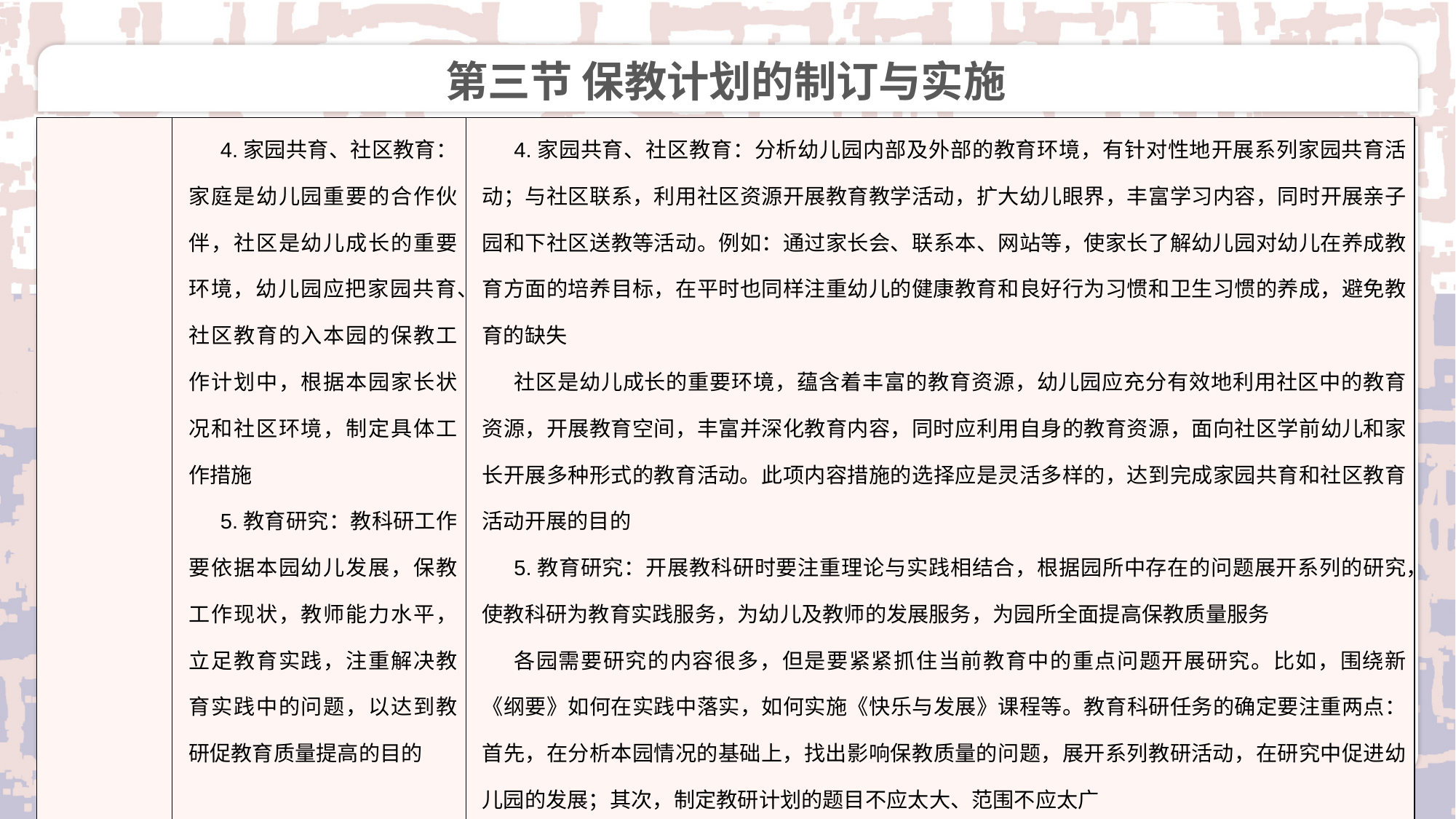

# 第三节 保教计划的制订与实施
|  | 4.家园共育、社区教育：家庭是幼儿园重要的合作伙伴，社区是幼儿成长的重要环境，幼儿园应把家园共育、社区教育的入本园的保教工作计划中，根据本园家长状况和社区环境，制定具体工作措施 5.教育研究：教科研工作要依据本园幼儿发展，保教工作现状，教师能力水平，立足教育实践，注重解决教育实践中的问题，以达到教研促教育质量提高的目的 | 4.家园共育、社区教育：分析幼儿园内部及外部的教育环境，有针对性地开展系列家园共育活动；与社区联系，利用社区资源开展教育教学活动，扩大幼儿眼界，丰富学习内容，同时开展亲子园和下社区送教等活动。例如：通过家长会、联系本、网站等，使家长了解幼儿园对幼儿在养成教育方面的培养目标，在平时也同样注重幼儿的健康教育和良好行为习惯和卫生习惯的养成，避免教育的缺失 社区是幼儿成长的重要环境，蕴含着丰富的教育资源，幼儿园应充分有效地利用社区中的教育资源，开展教育空间，丰富并深化教育内容，同时应利用自身的教育资源，面向社区学前幼儿和家长开展多种形式的教育活动。此项内容措施的选择应是灵活多样的，达到完成家园共育和社区教育活动开展的目的 5.教育研究：开展教科研时要注重理论与实践相结合，根据园所中存在的问题展开系列的研究，使教科研为教育实践服务，为幼儿及教师的发展服务，为园所全面提高保教质量服务 各园需要研究的内容很多，但是要紧紧抓住当前教育中的重点问题开展研究。比如，围绕新《纲要》如何在实践中落实，如何实施《快乐与发展》课程等。教育科研任务的确定要注重两点：首先，在分析本园情况的基础上，找出影响保教质量的问题，展开系列教研活动，在研究中促进幼儿园的发展；其次，制定教研计划的题目不应太大、范围不应太广 保教计划的教研部分可以略写，详细的教研内容见本园的教科研计划 |
| --- | --- | --- |